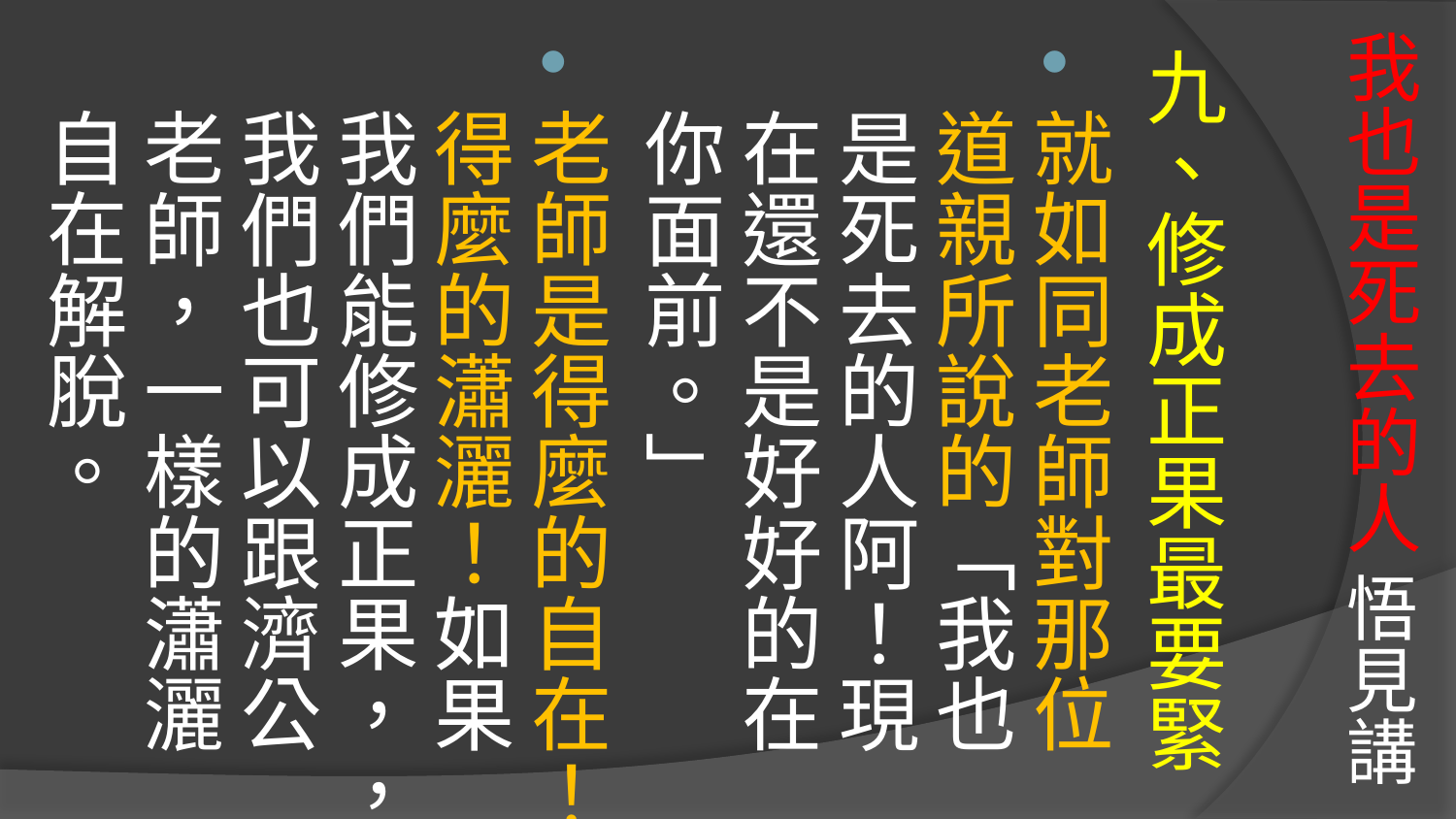

# 我也是死去的人 悟見講
九、修成正果最要緊
就如同老師對那位道親所說的「我也是死去的人阿！現在還不是好好的在你面前。」
老師是得麼的自在！得麼的瀟灑！如果我們能修成正果，，我們也可以跟濟公老師，一樣的瀟灑自在解脫。